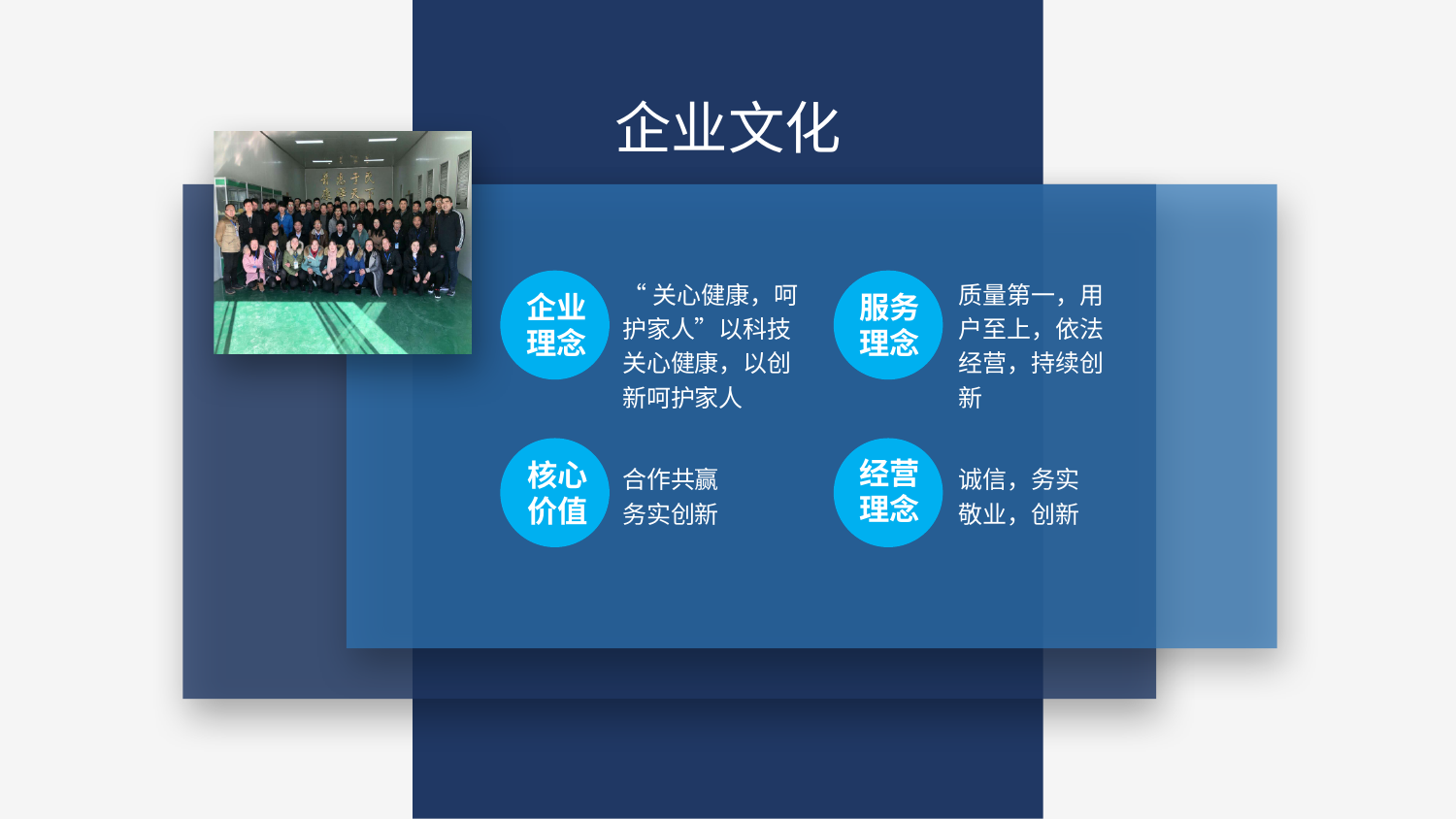

企业文化

企业
理念

服务
理念
“关心健康，呵护家人”以科技关心健康，以创新呵护家人
质量第一，用户至上，依法经营，持续创新

核心
价值

经营
理念
合作共赢
务实创新
诚信，务实  敬业，创新